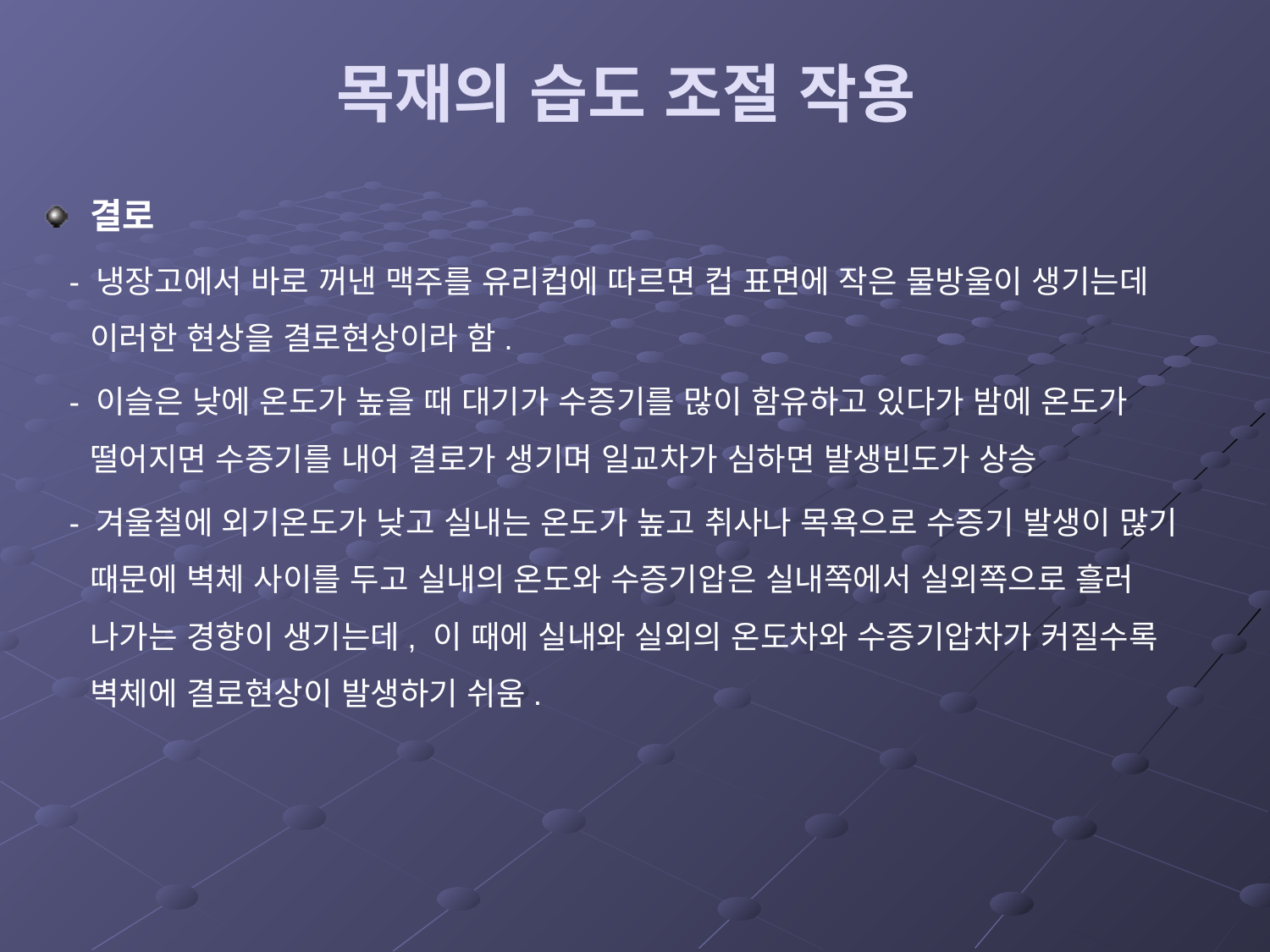

# 목재의 습도 조절 작용
결로
   - 냉장고에서 바로 꺼낸 맥주를 유리컵에 따르면 컵 표면에 작은 물방울이 생기는데 이러한 현상을 결로현상이라 함.
   - 이슬은 낮에 온도가 높을 때 대기가 수증기를 많이 함유하고 있다가 밤에 온도가 떨어지면 수증기를 내어 결로가 생기며 일교차가 심하면 발생빈도가 상승
   - 겨울철에 외기온도가 낮고 실내는 온도가 높고 취사나 목욕으로 수증기 발생이 많기 때문에 벽체 사이를 두고 실내의 온도와 수증기압은 실내쪽에서 실외쪽으로 흘러 나가는 경향이 생기는데, 이 때에 실내와 실외의 온도차와 수증기압차가 커질수록 벽체에 결로현상이 발생하기 쉬움.